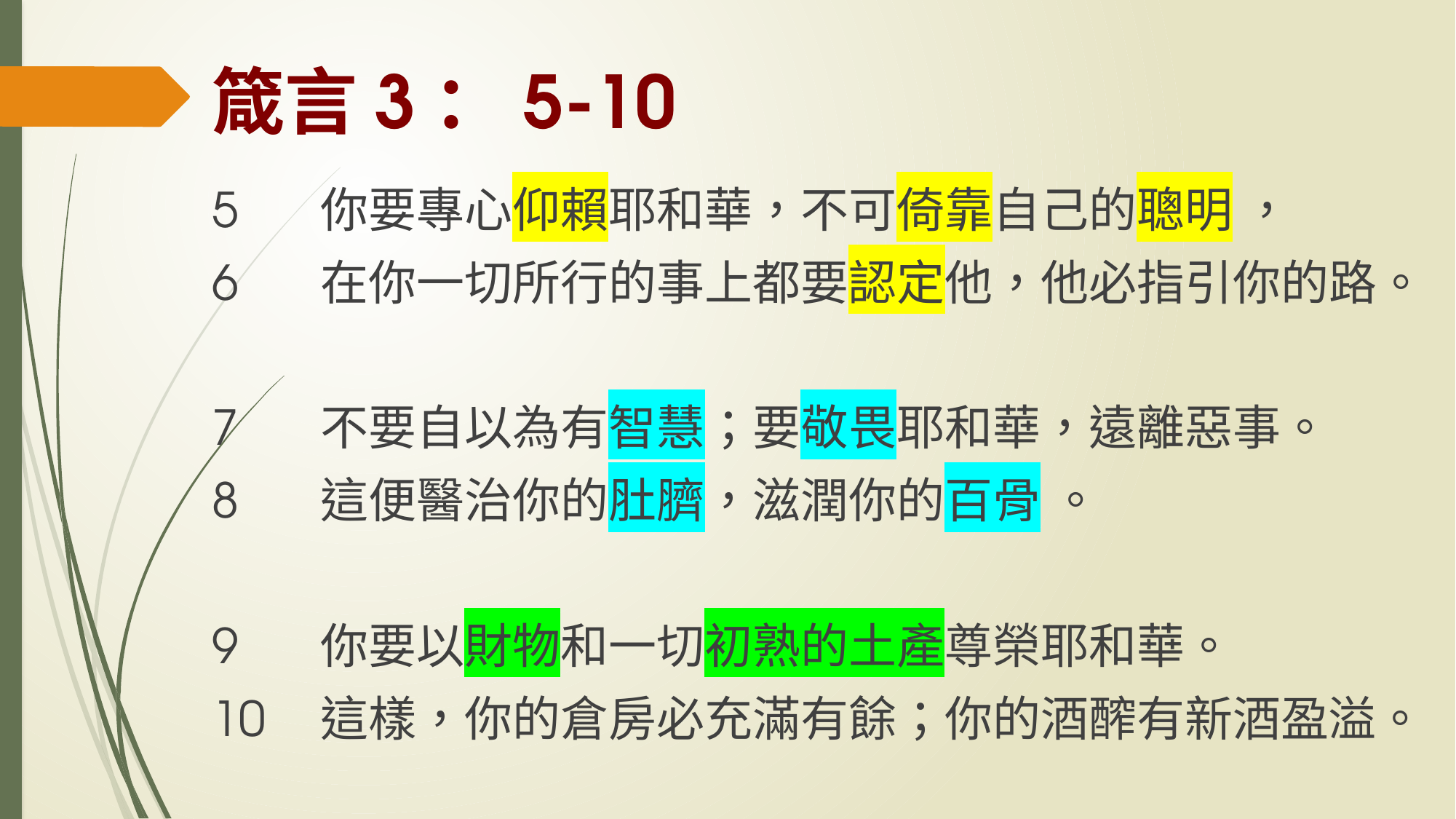

# 箴言3：5-10
5	你要專心仰賴耶和華，不可倚靠自己的聰明 ，
6	在你一切所行的事上都要認定他，他必指引你的路。

7	不要自以為有智慧；要敬畏耶和華，遠離惡事。
8	這便醫治你的肚臍，滋潤你的百骨 。

9	你要以財物和一切初熟的土產尊榮耶和華。
10	這樣，你的倉房必充滿有餘；你的酒醡有新酒盈溢。